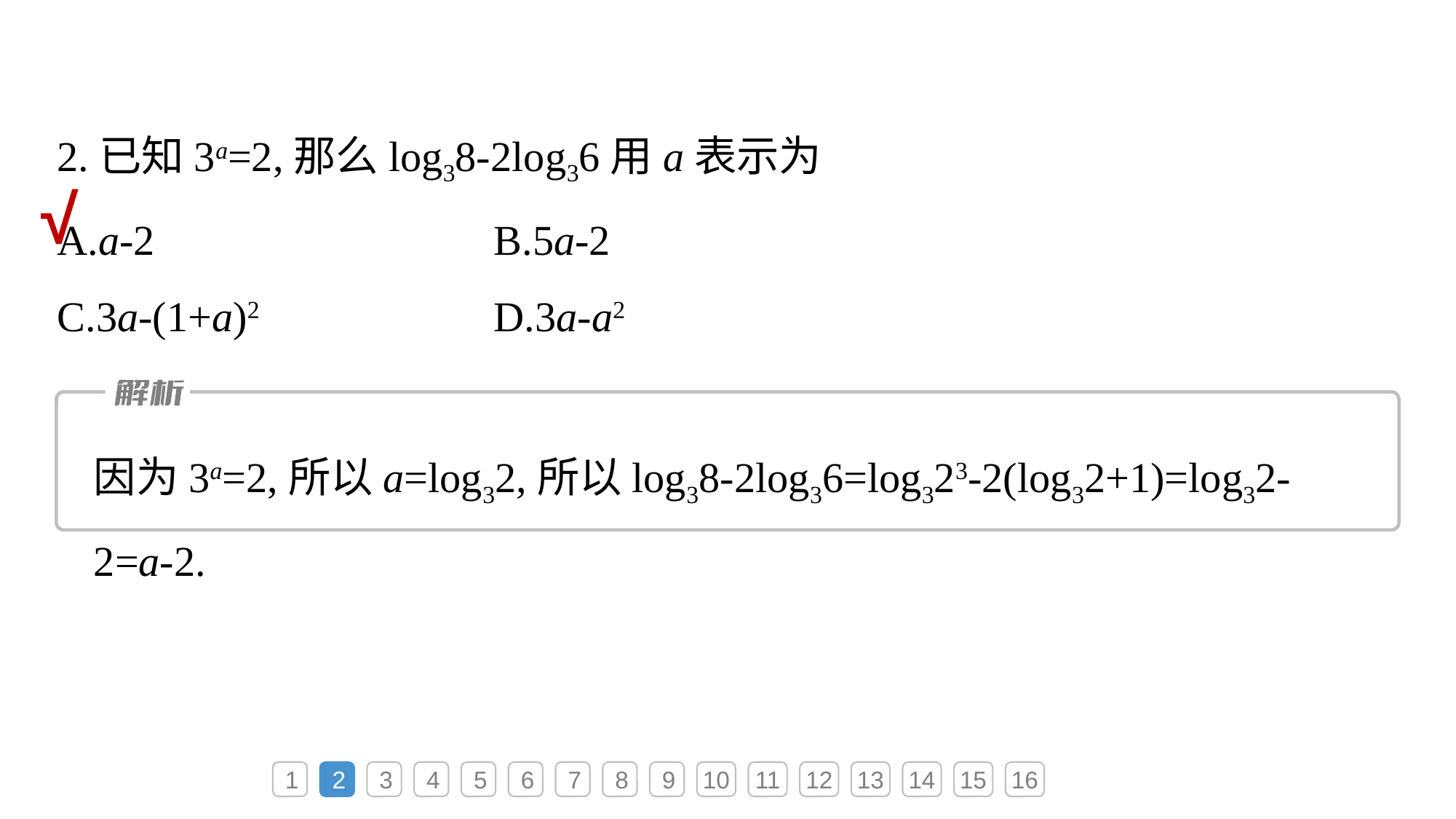

2.已知3a=2,那么log38-2log36用a表示为
A.a-2			B.5a-2
C.3a-(1+a)2			D.3a-a2
√

因为3a=2,所以a=log32,所以log38-2log36=log323-2(log32+1)=log32-2=a-2.
1
2
3
4
5
6
7
8
9
10
11
12
13
14
15
16